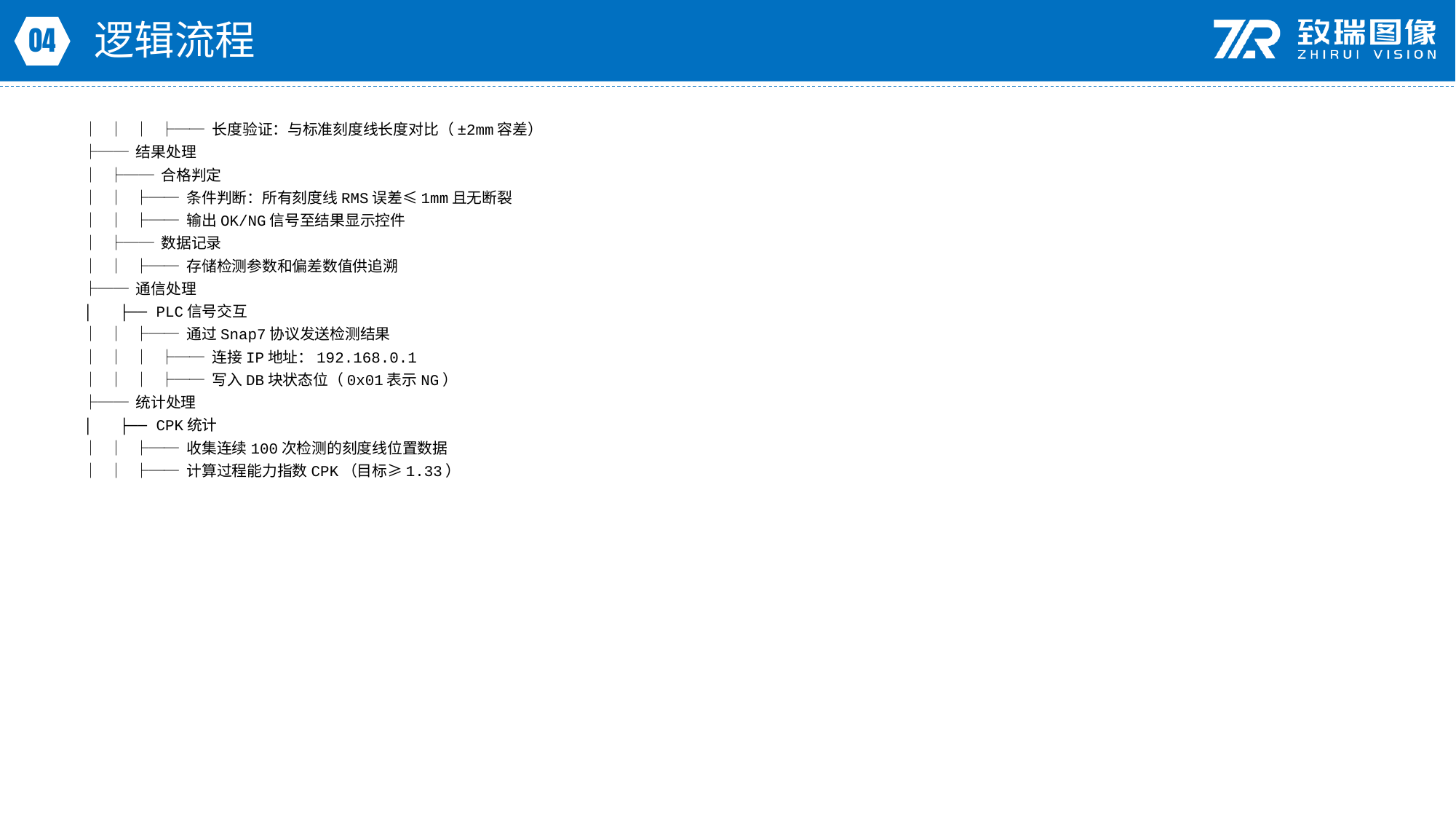

逻辑流程
04

│   │   │   ├── 长度验证：与标准刻度线长度对比（±2mm容差）
├── 结果处理
│   ├── 合格判定
│   │   ├── 条件判断：所有刻度线RMS误差≤1mm且无断裂
│   │   ├── 输出OK/NG信号至结果显示控件
│   ├── 数据记录
│   │   ├── 存储检测参数和偏差数值供追溯
├── 通信处理
│   ├── PLC信号交互
│   │   ├── 通过Snap7协议发送检测结果
│   │   │   ├── 连接IP地址：192.168.0.1
│   │   │   ├── 写入DB块状态位（0x01表示NG）
├── 统计处理
│   ├── CPK统计
│   │   ├── 收集连续100次检测的刻度线位置数据
│   │   ├── 计算过程能力指数CPK（目标≥1.33）